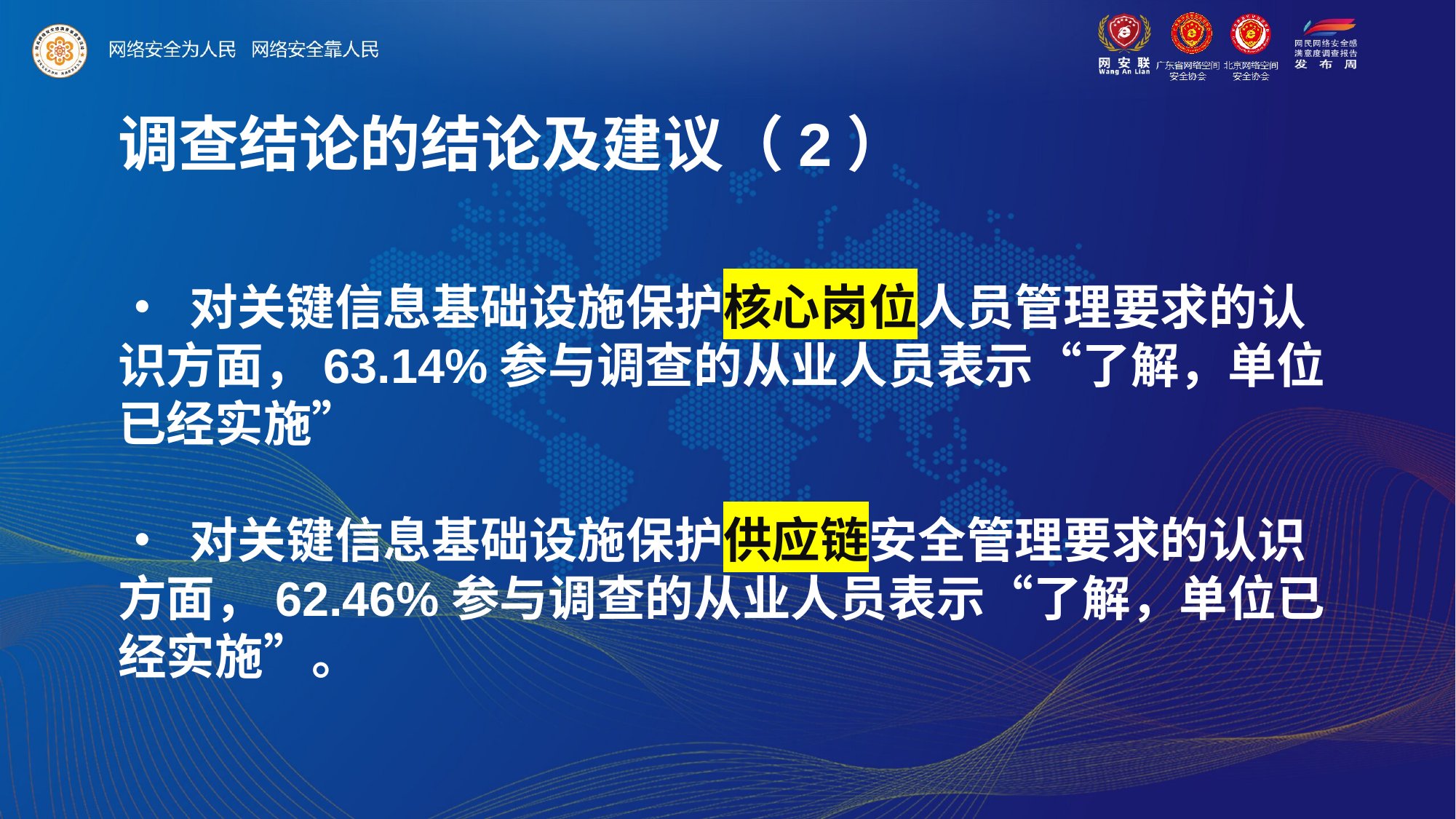

调查结论的结论及建议（2）

• 对关键信息基础设施保护核心岗位人员管理要求的认识方面，63.14%参与调查的从业人员表示“了解，单位已经实施”

• 对关键信息基础设施保护供应链安全管理要求的认识方面，62.46%参与调查的从业人员表示“了解，单位已经实施”。